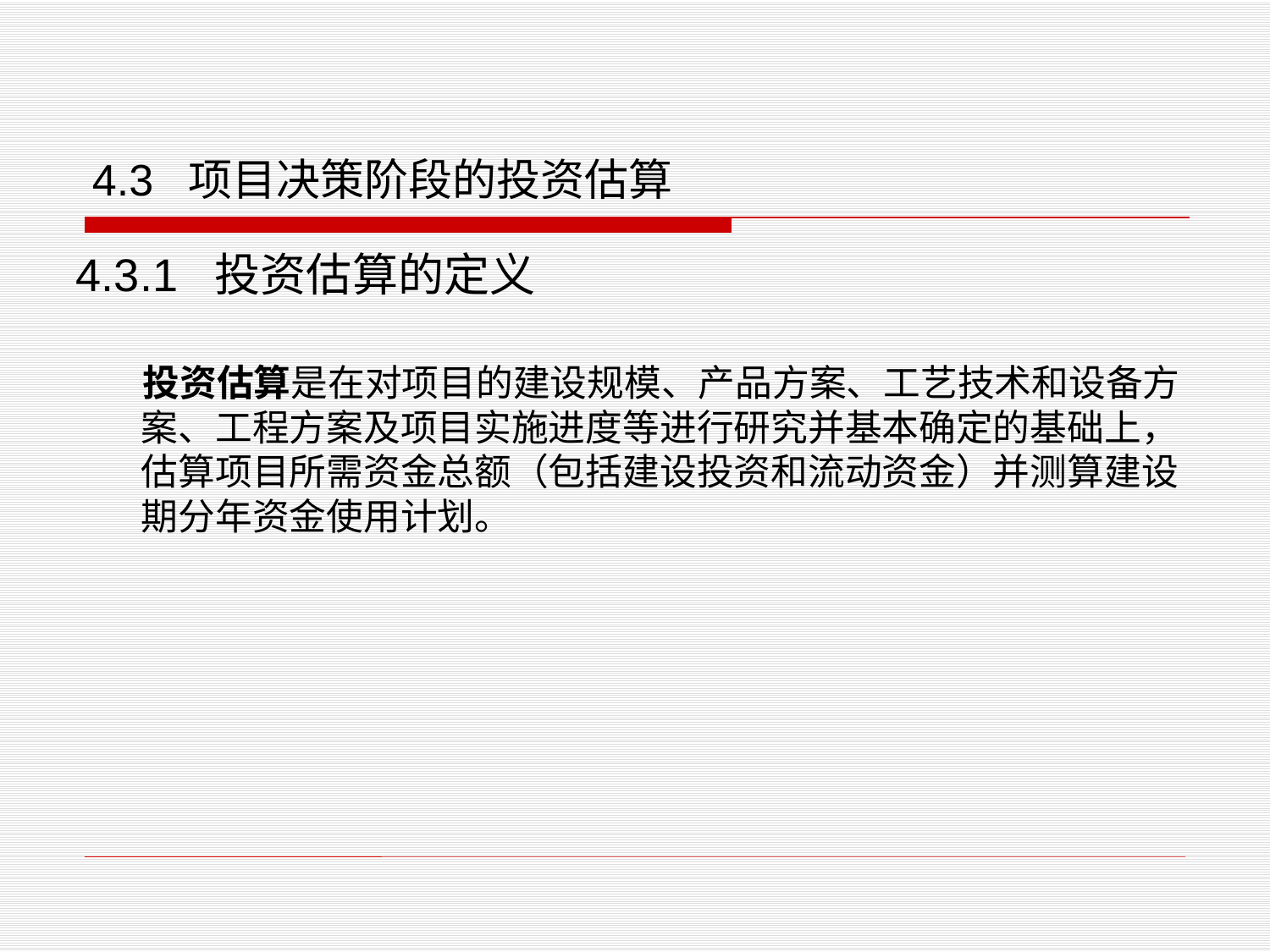

# 4.3  项目决策阶段的投资估算
4.3.1  投资估算的定义

       投资估算是在对项目的建设规模、产品方案、工艺技术和设备方案、工程方案及项目实施进度等进行研究并基本确定的基础上，估算项目所需资金总额（包括建设投资和流动资金）并测算建设期分年资金使用计划。